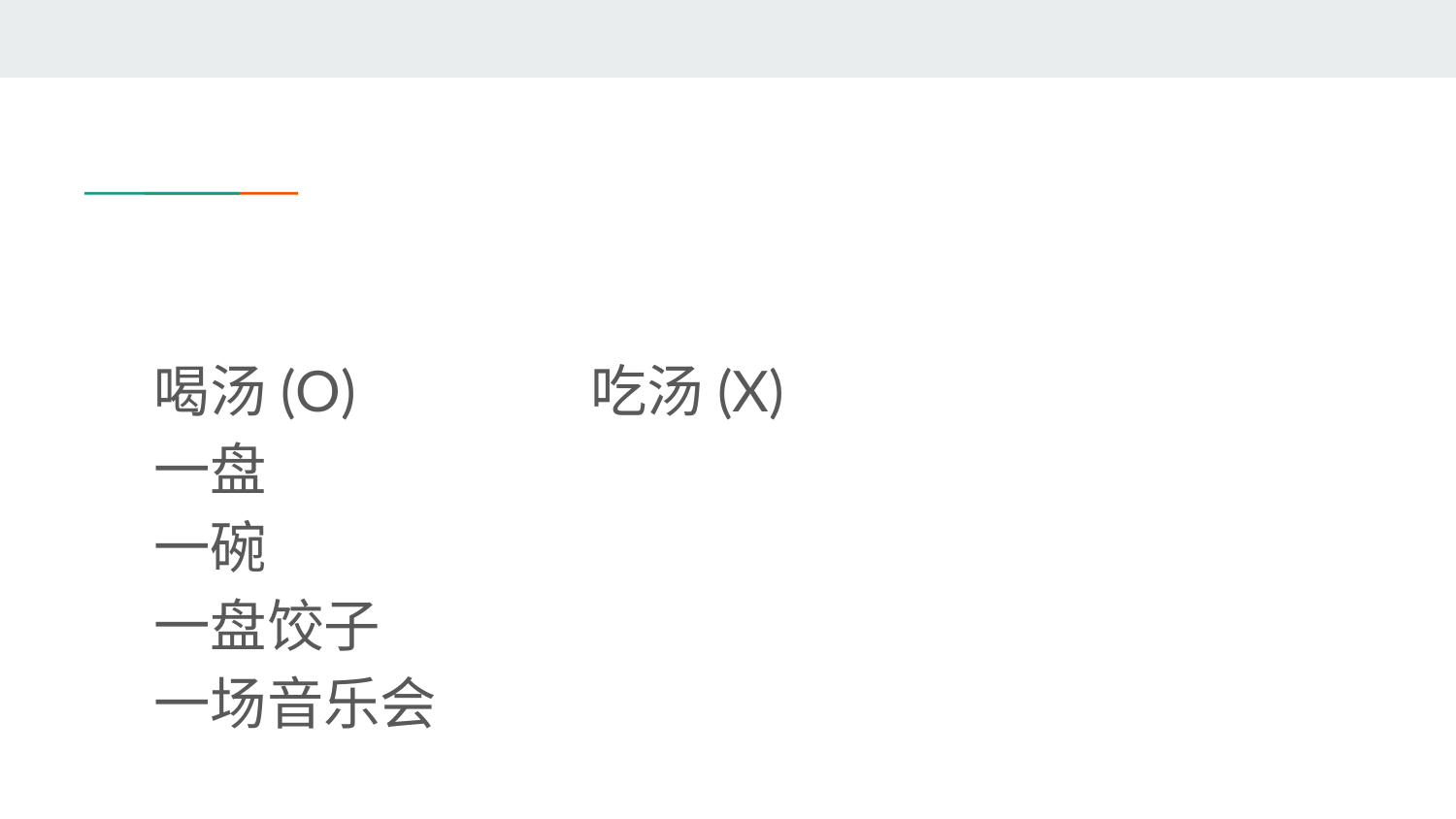

#
喝汤(O)		吃汤(X)
一盘
一碗
一盘饺子
一场音乐会